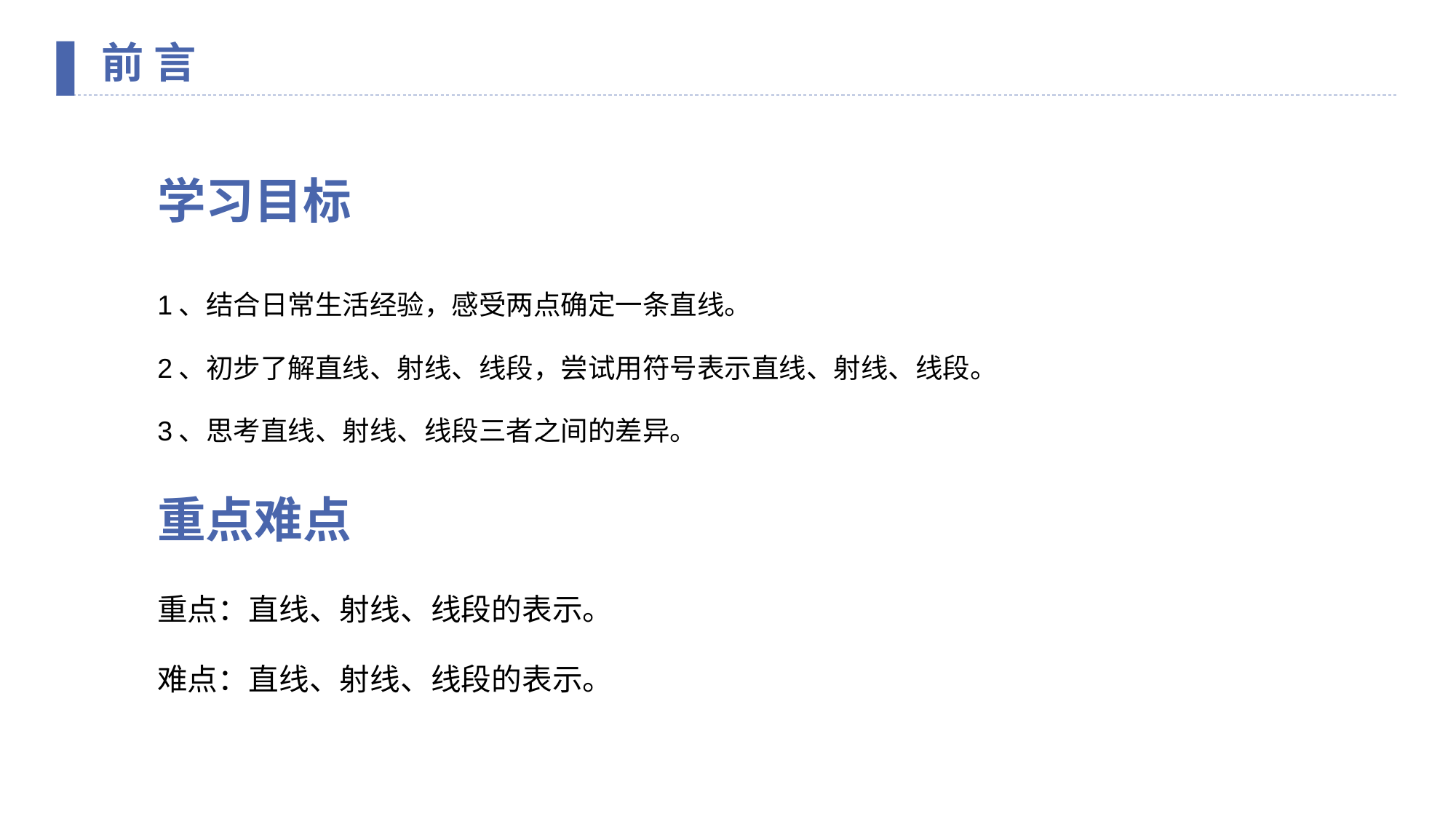

前 言
学习目标
1、结合日常生活经验，感受两点确定一条直线。
2、初步了解直线、射线、线段，尝试用符号表示直线、射线、线段。
3、思考直线、射线、线段三者之间的差异。
重点难点
重点：直线、射线、线段的表示。
难点：直线、射线、线段的表示。